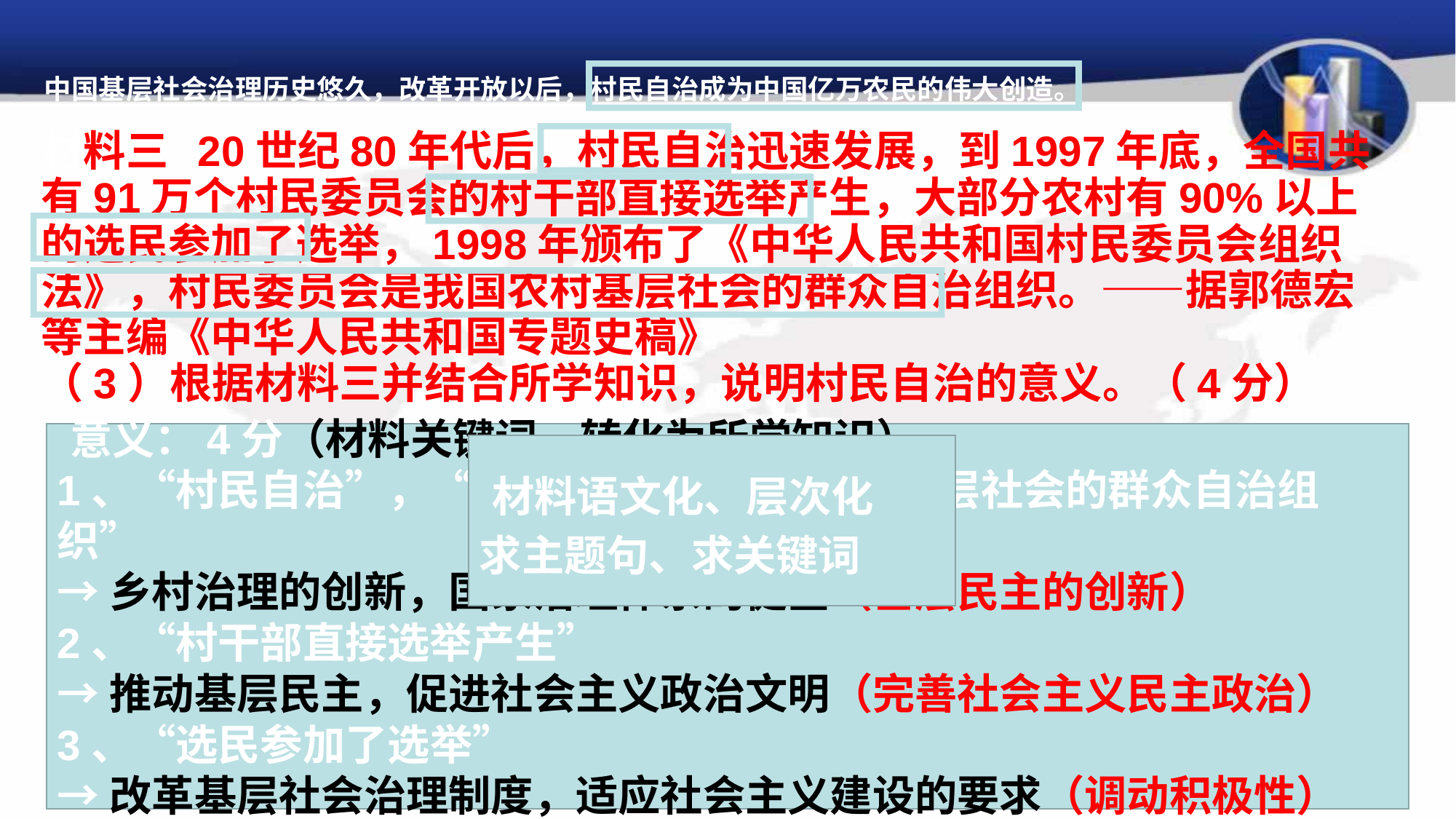

中国基层社会治理历史悠久，改革开放以后，村民自治成为中国亿万农民的伟大创造。
材料三  20世纪80年代后，村民自治迅速发展，到1997年底，全国共有91万个村民委员会的村干部直接选举产生，大部分农村有90%以上的选民参加了选举，1998年颁布了《中华人民共和国村民委员会组织法》，村民委员会是我国农村基层社会的群众自治组织。——据郭德宏等主编《中华人民共和国专题史稿》
（3）根据材料三并结合所学知识，说明村民自治的意义。（4分）

 意义：4分（材料关键词，转化为所学知识）
1、“村民自治”，“村民委员会是我国农村基层社会的群众自治组织”
→乡村治理的创新，国家治理体系的健全（基层民主的创新）
2、“村干部直接选举产生”
→推动基层民主，促进社会主义政治文明（完善社会主义民主政治）
3、“选民参加了选举”
→改革基层社会治理制度，适应社会主义建设的要求（调动积极性）
 材料语文化、层次化
求主题句、求关键词